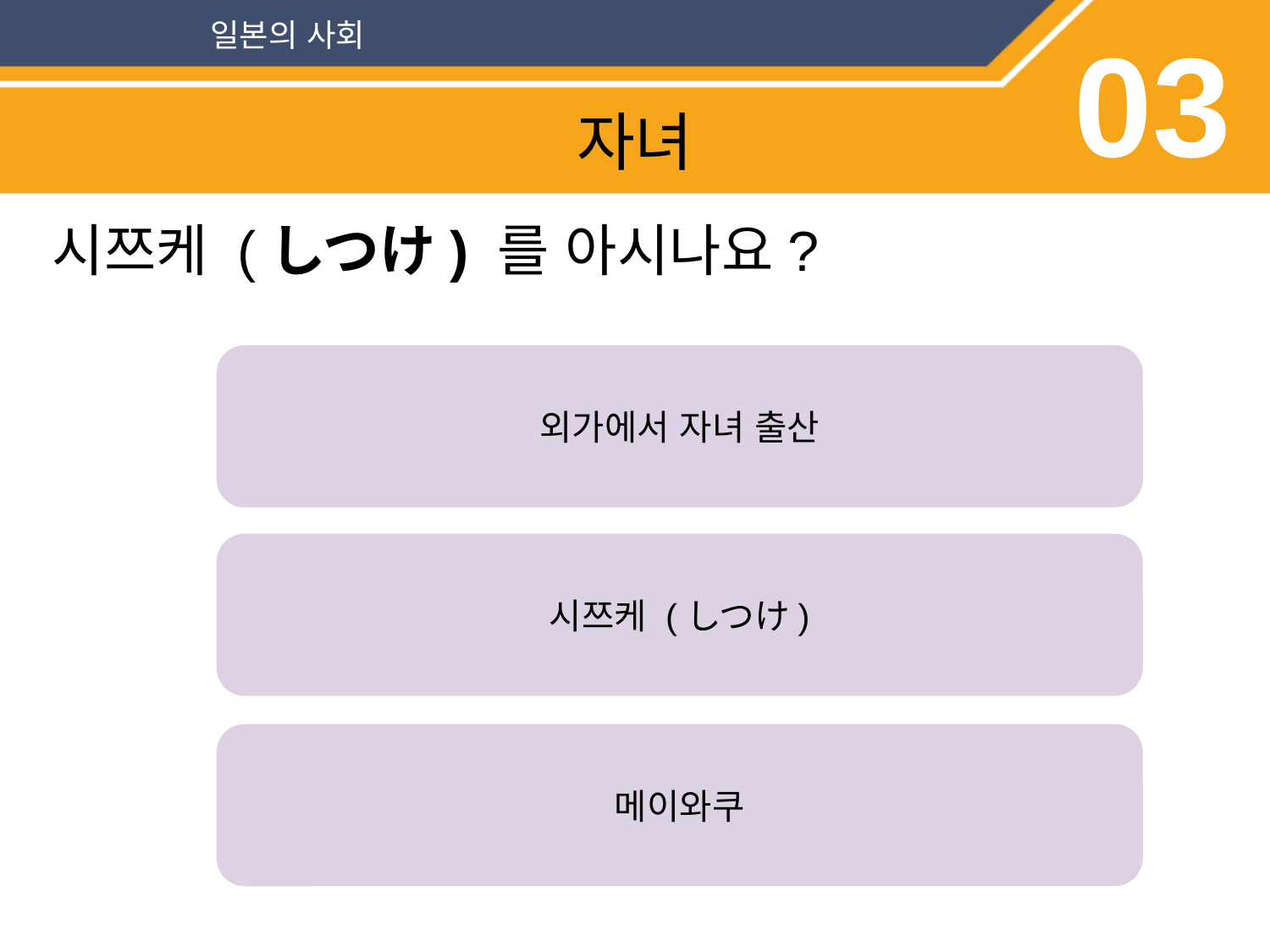

일본의 사회
03
자녀
시쯔케 (しつけ) 를 아시나요?
외가에서 자녀 출산
시쯔케 (しつけ)
메이와쿠